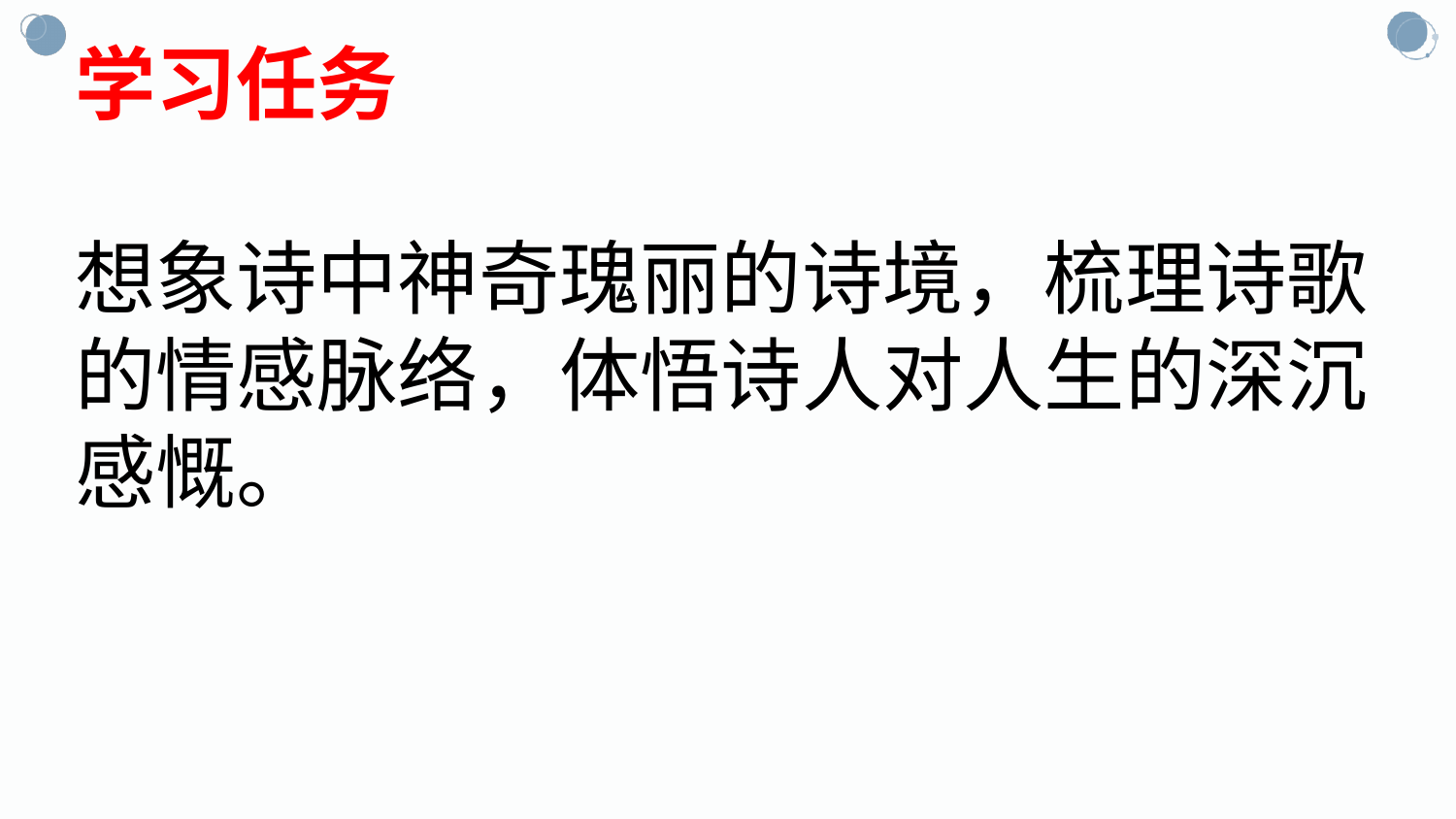

学习任务
想象诗中神奇瑰丽的诗境，梳理诗歌的情感脉络，体悟诗人对人生的深沉感慨。